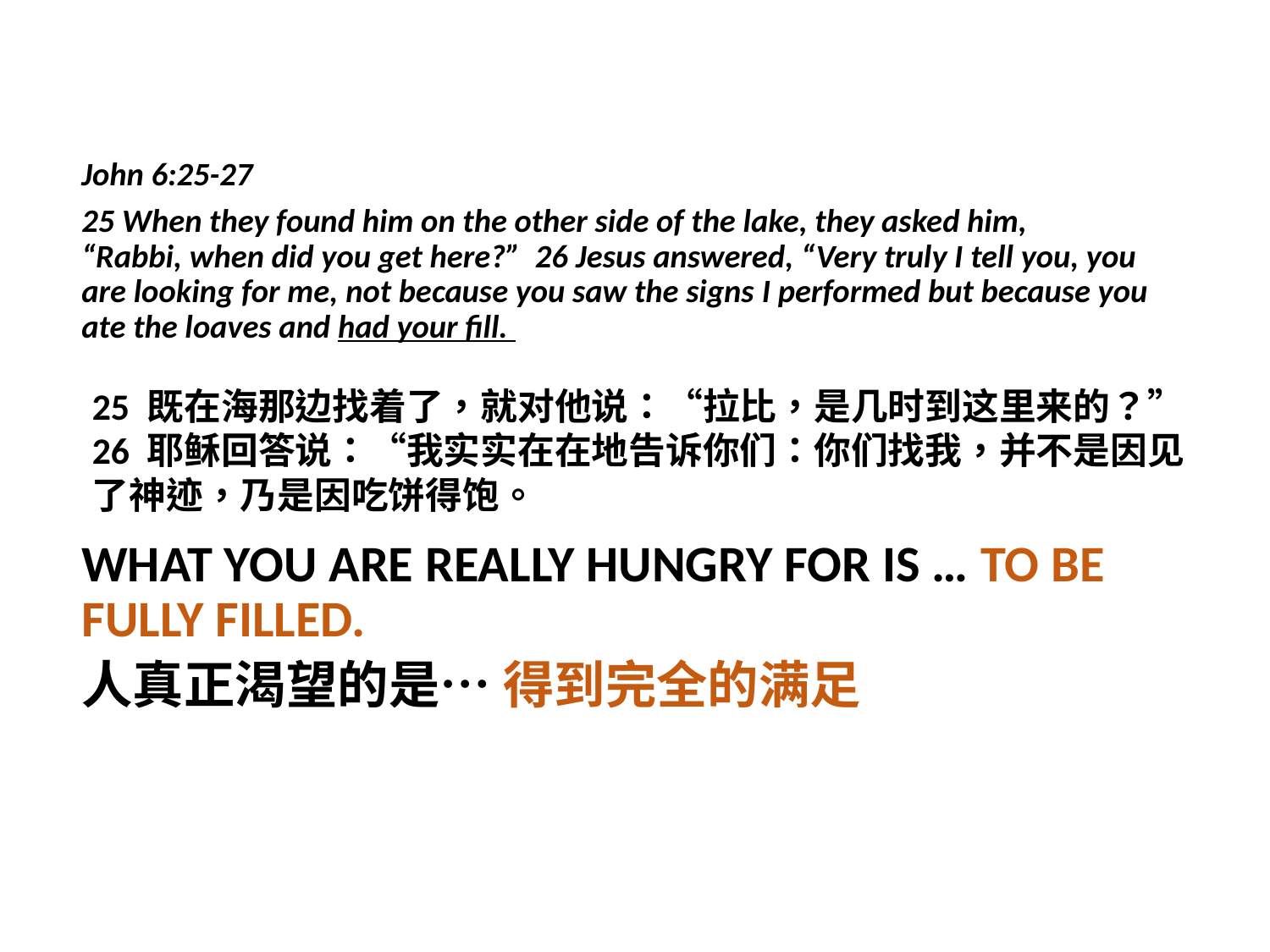

#
John 6:25-27
25 When they found him on the other side of the lake, they asked him, “Rabbi, when did you get here?”  26 Jesus answered, “Very truly I tell you, you are looking for me, not because you saw the signs I performed but because you ate the loaves and had your fill.

WHAT YOU ARE REALLY HUNGRY FOR IS … TO BE FULLY FILLED.
人真正渴望的是… 得到完全的满足
25 既在海那边找着了，就对他说：“拉比，是几时到这里来的？” 26 耶稣回答说：“我实实在在地告诉你们：你们找我，并不是因见了神迹，乃是因吃饼得饱。